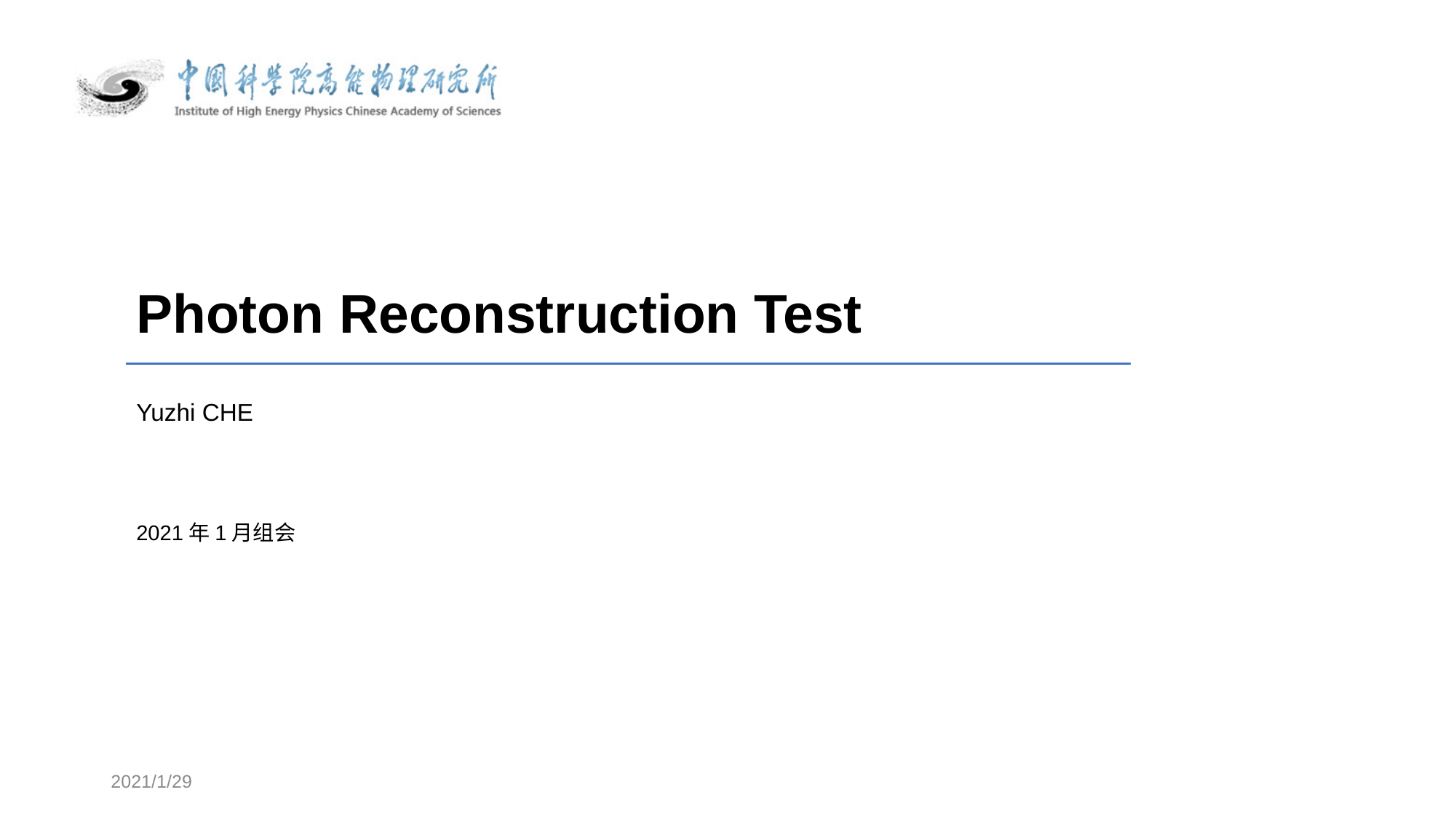

# Photon Reconstruction Test
Yuzhi CHE
2021年1月组会
2021/1/29